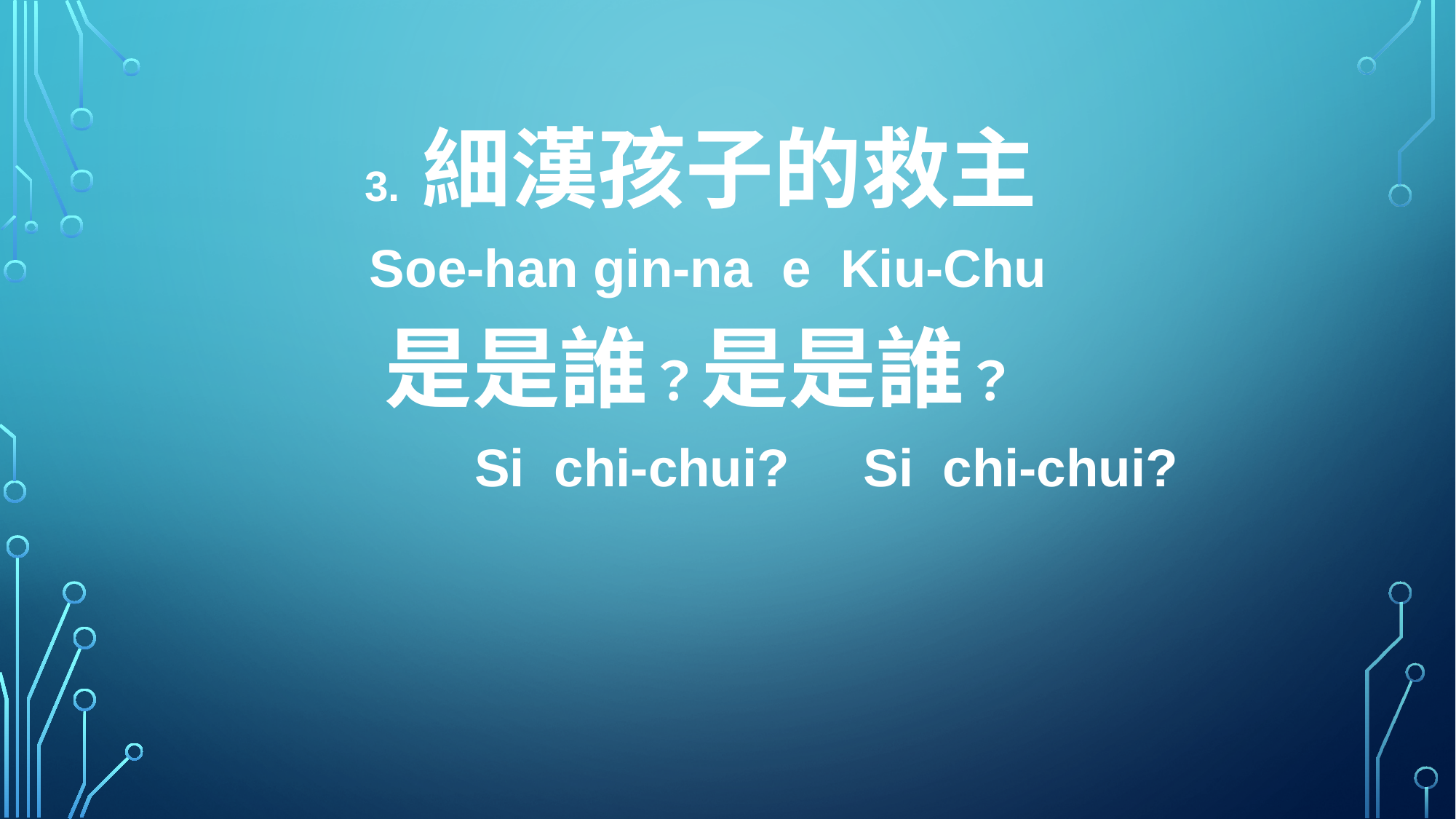

3. 細漢孩子的救主
 Soe-han gin-na  e  Kiu-Chu
是是誰？是是誰？
                    Si  chi-chui?     Si  chi-chui?